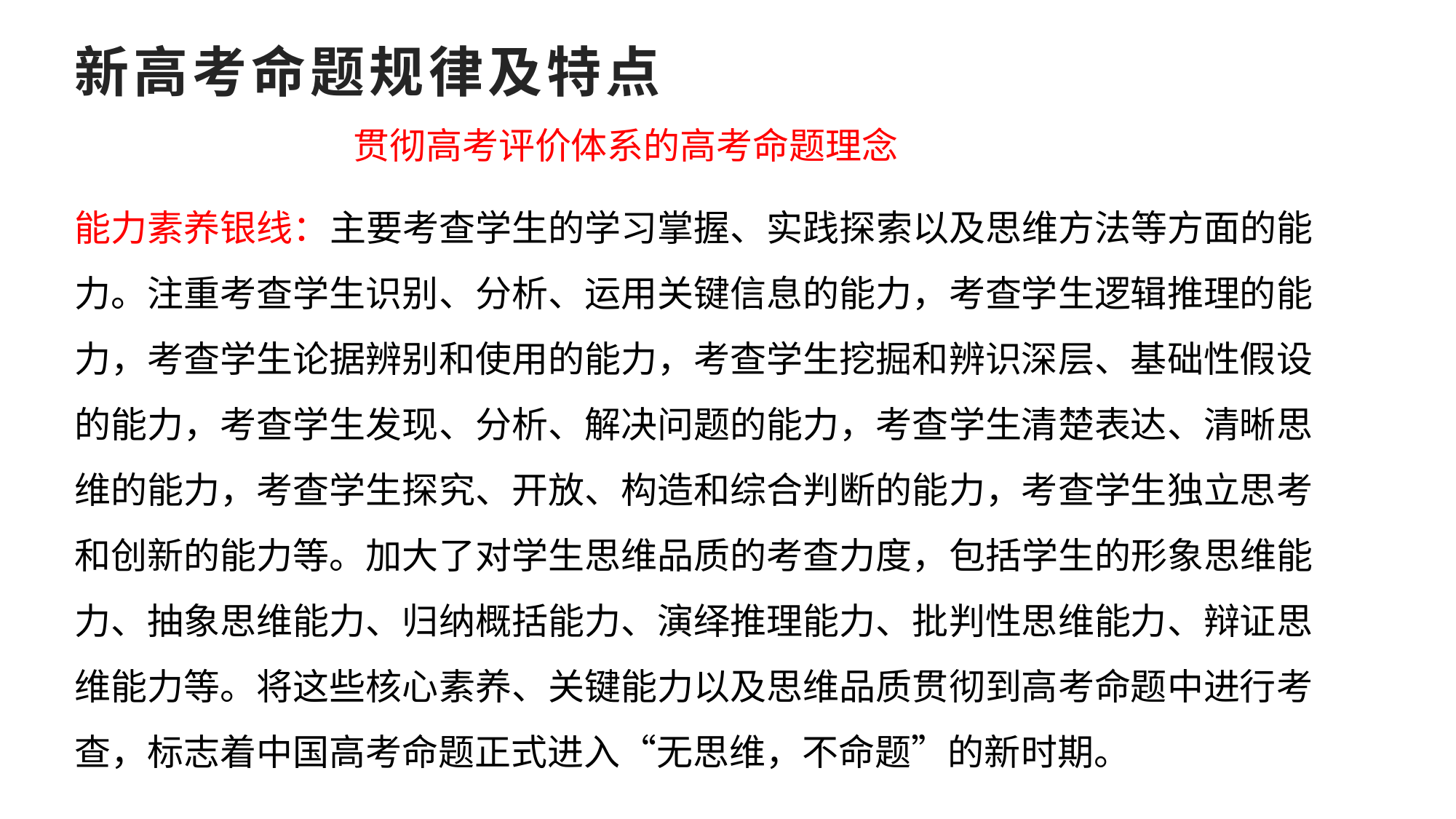

# 新高考命题规律及特点
贯彻高考评价体系的高考命题理念
能力素养银线：主要考查学生的学习掌握、实践探索以及思维方法等方面的能 力。注重考查学生识别、分析、运用关键信息的能力，考查学生逻辑推理的能 力，考查学生论据辨别和使用的能力，考查学生挖掘和辨识深层、基础性假设 的能力，考查学生发现、分析、解决问题的能力，考查学生清楚表达、清晰思 维的能力，考查学生探究、开放、构造和综合判断的能力，考查学生独立思考 和创新的能力等。加大了对学生思维品质的考查力度，包括学生的形象思维能 力、抽象思维能力、归纳概括能力、演绎推理能力、批判性思维能力、辩证思 维能力等。将这些核心素养、关键能力以及思维品质贯彻到高考命题中进行考 查，标志着中国高考命题正式进入“无思维，不命题”的新时期。